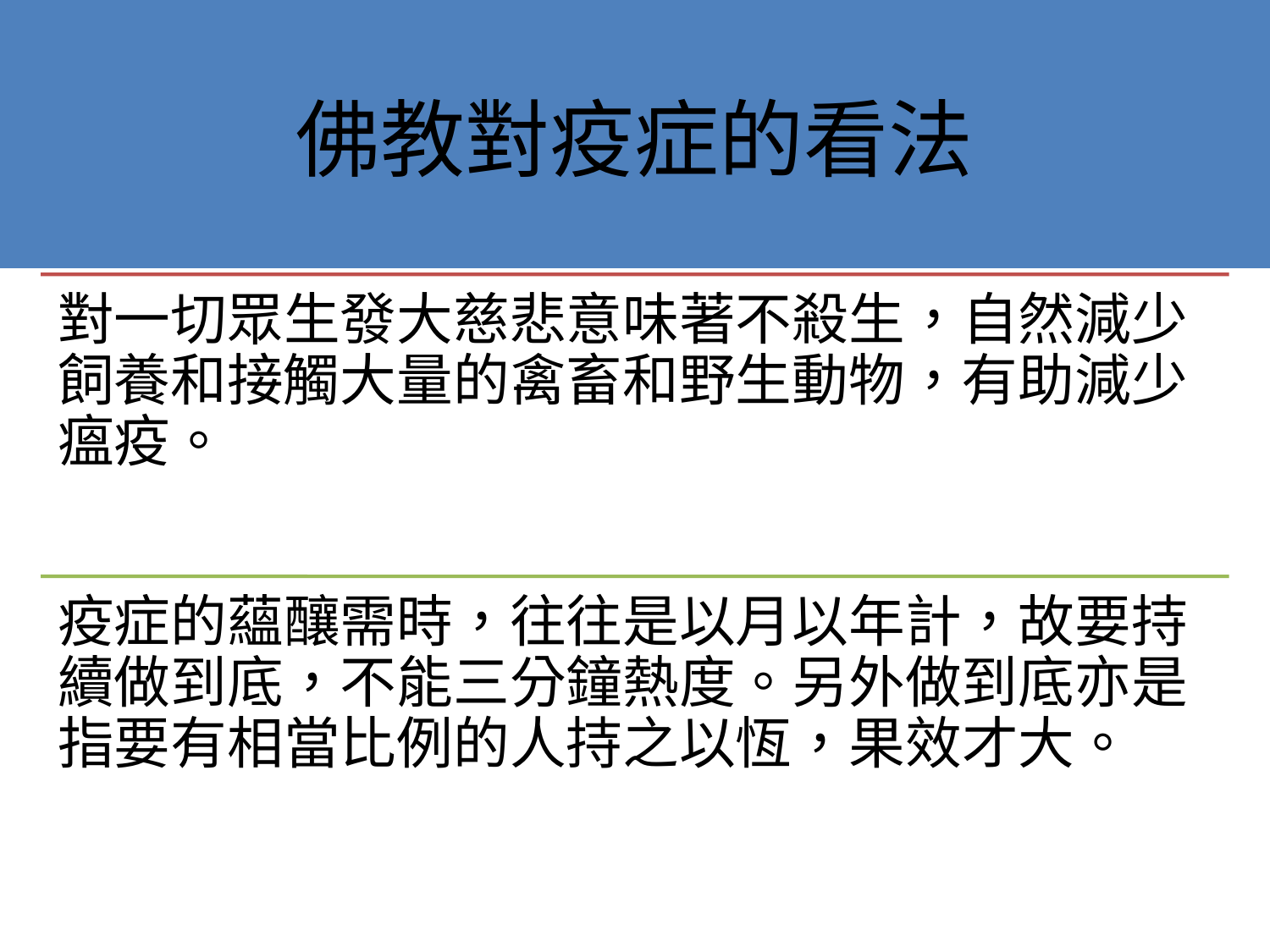

# 佛教對疫症的看法
對一切眾生發大慈悲意味著不殺生，自然減少飼養和接觸大量的禽畜和野生動物，有助減少瘟疫。
疫症的蘊釀需時，往往是以月以年計，故要持續做到底，不能三分鐘熱度。另外做到底亦是指要有相當比例的人持之以恆，果效才大。